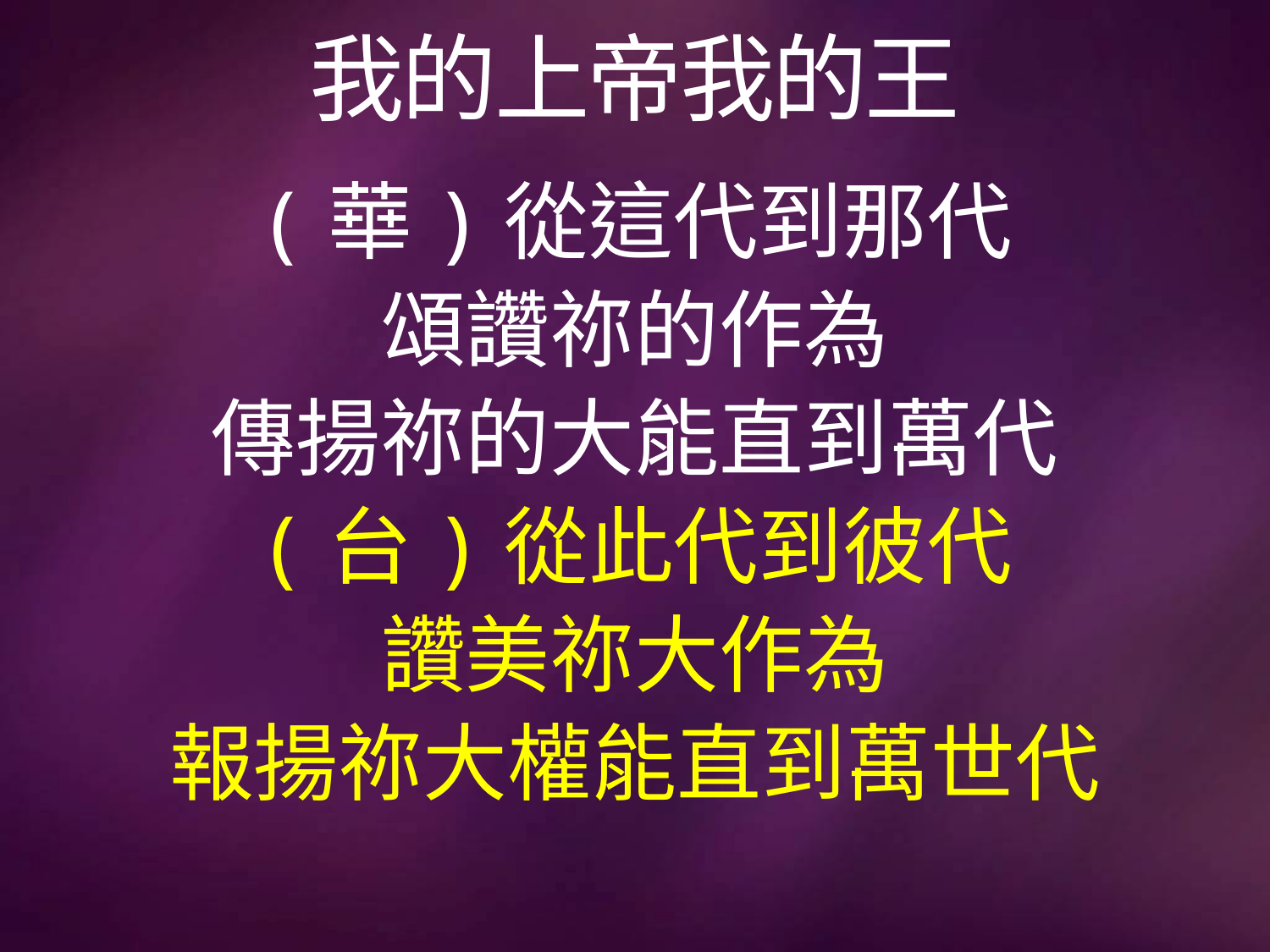

# 我的上帝我的王
(華)從這代到那代
頌讚祢的作為
傳揚祢的大能直到萬代
(台)從此代到彼代
讚美祢大作為
報揚祢大權能直到萬世代